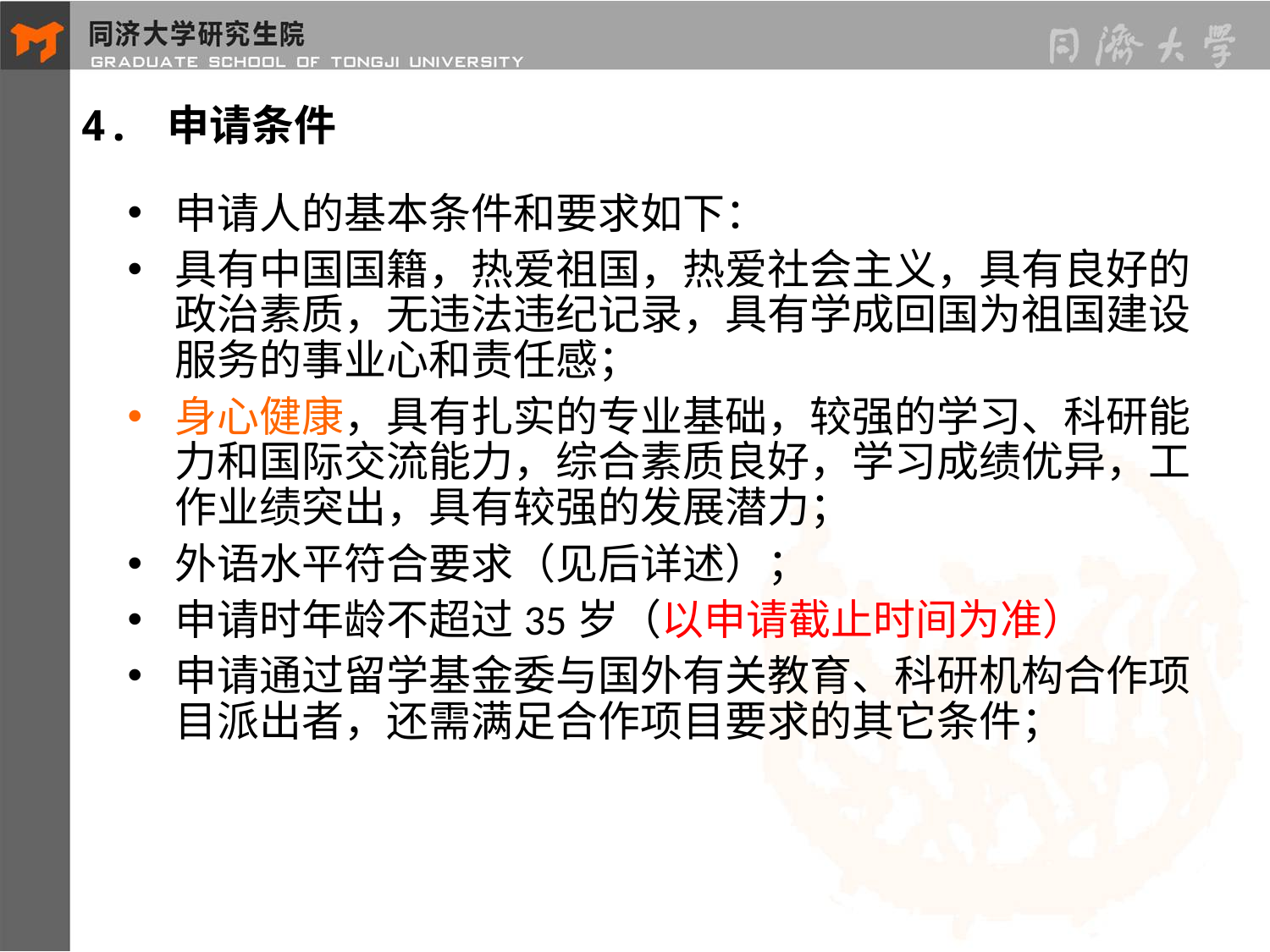

4. 申请条件
申请人的基本条件和要求如下：
具有中国国籍，热爱祖国，热爱社会主义，具有良好的政治素质，无违法违纪记录，具有学成回国为祖国建设服务的事业心和责任感；
身心健康，具有扎实的专业基础，较强的学习、科研能力和国际交流能力，综合素质良好，学习成绩优异，工作业绩突出，具有较强的发展潜力；
外语水平符合要求（见后详述）；
申请时年龄不超过35岁（以申请截止时间为准）
申请通过留学基金委与国外有关教育、科研机构合作项目派出者，还需满足合作项目要求的其它条件；
9